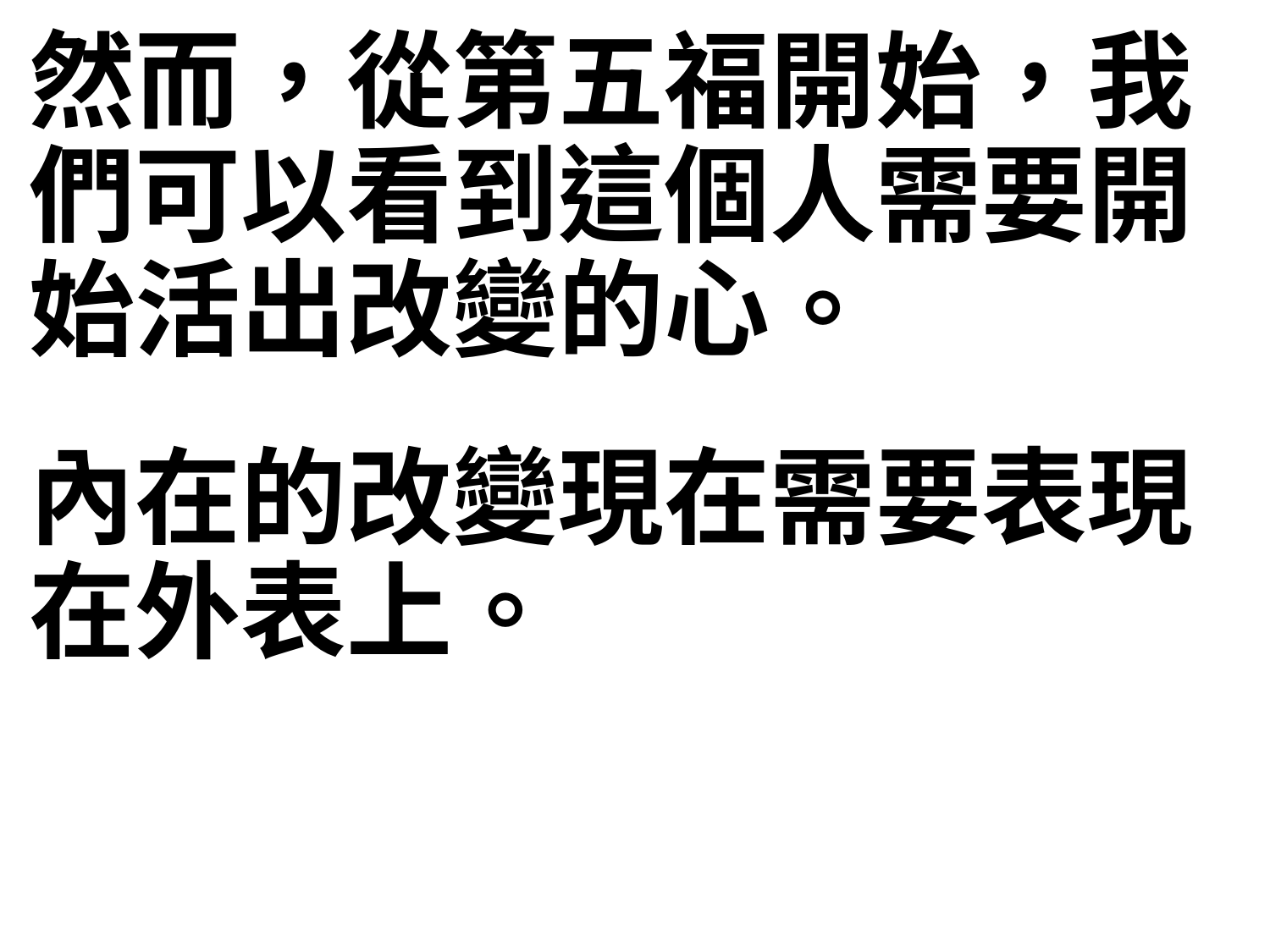

然而，從第五福開始，我們可以看到這個人需要開始活出改變的心。

內在的改變現在需要表現在外表上。